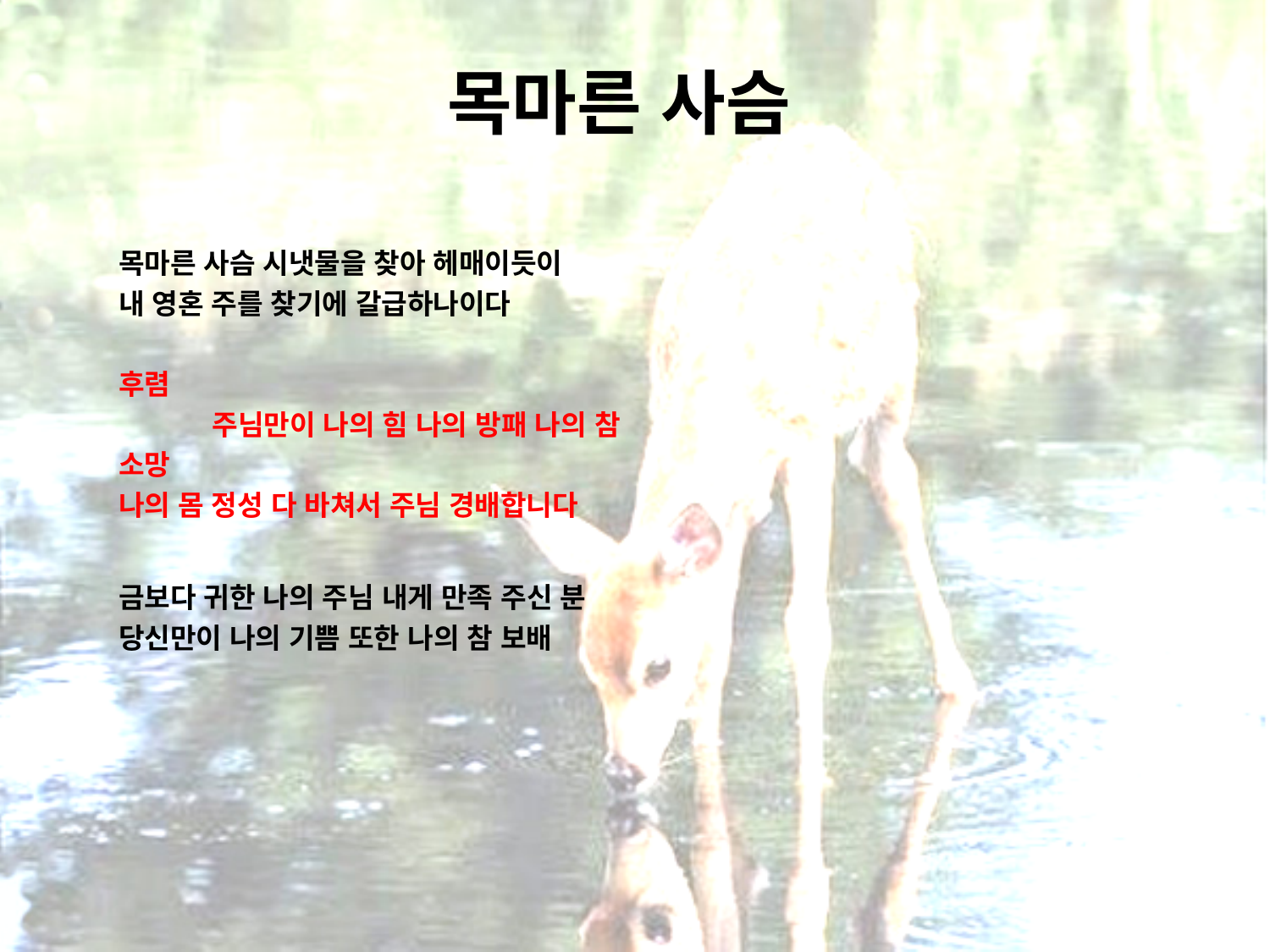

목마른 사슴
목마른 사슴 시냇물을 찾아 헤매이듯이
내 영혼 주를 찾기에 갈급하나이다
후렴                                                                         주님만이 나의 힘 나의 방패 나의 참 소망
나의 몸 정성 다 바쳐서 주님 경배합니다

금보다 귀한 나의 주님 내게 만족 주신 분
당신만이 나의 기쁨 또한 나의 참 보배